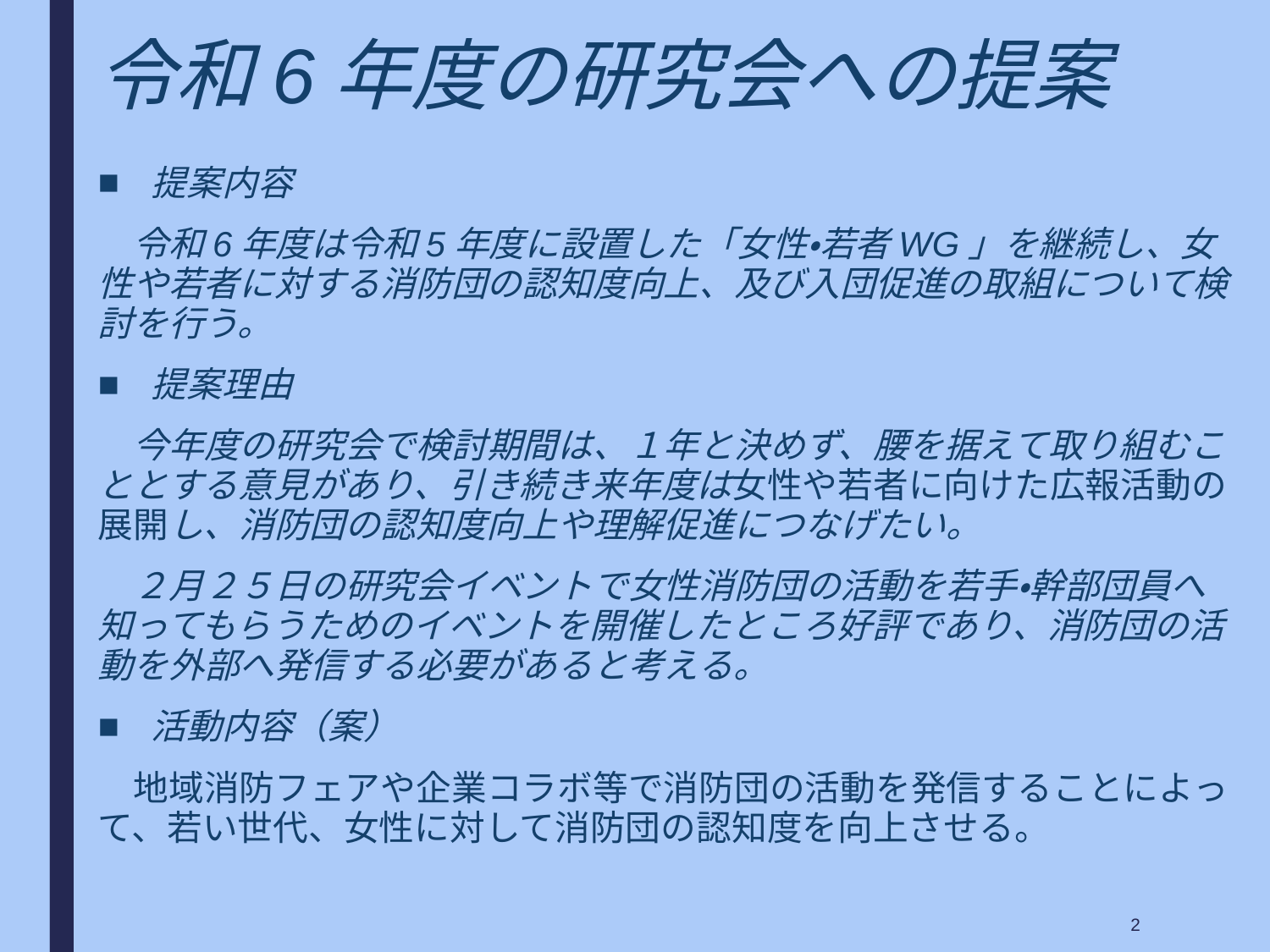

# 令和6年度の研究会への提案
提案内容
　令和6年度は令和5年度に設置した「女性・若者WG」を継続し、女性や若者に対する消防団の認知度向上、及び入団促進の取組について検討を行う。
提案理由
　今年度の研究会で検討期間は、１年と決めず、腰を据えて取り組むこととする意見があり、引き続き来年度は女性や若者に向けた広報活動の展開し、消防団の認知度向上や理解促進につなげたい。
　２月２５日の研究会イベントで女性消防団の活動を若手・幹部団員へ知ってもらうためのイベントを開催したところ好評であり、消防団の活動を外部へ発信する必要があると考える。
活動内容（案）
　地域消防フェアや企業コラボ等で消防団の活動を発信することによって、若い世代、女性に対して消防団の認知度を向上させる。
2